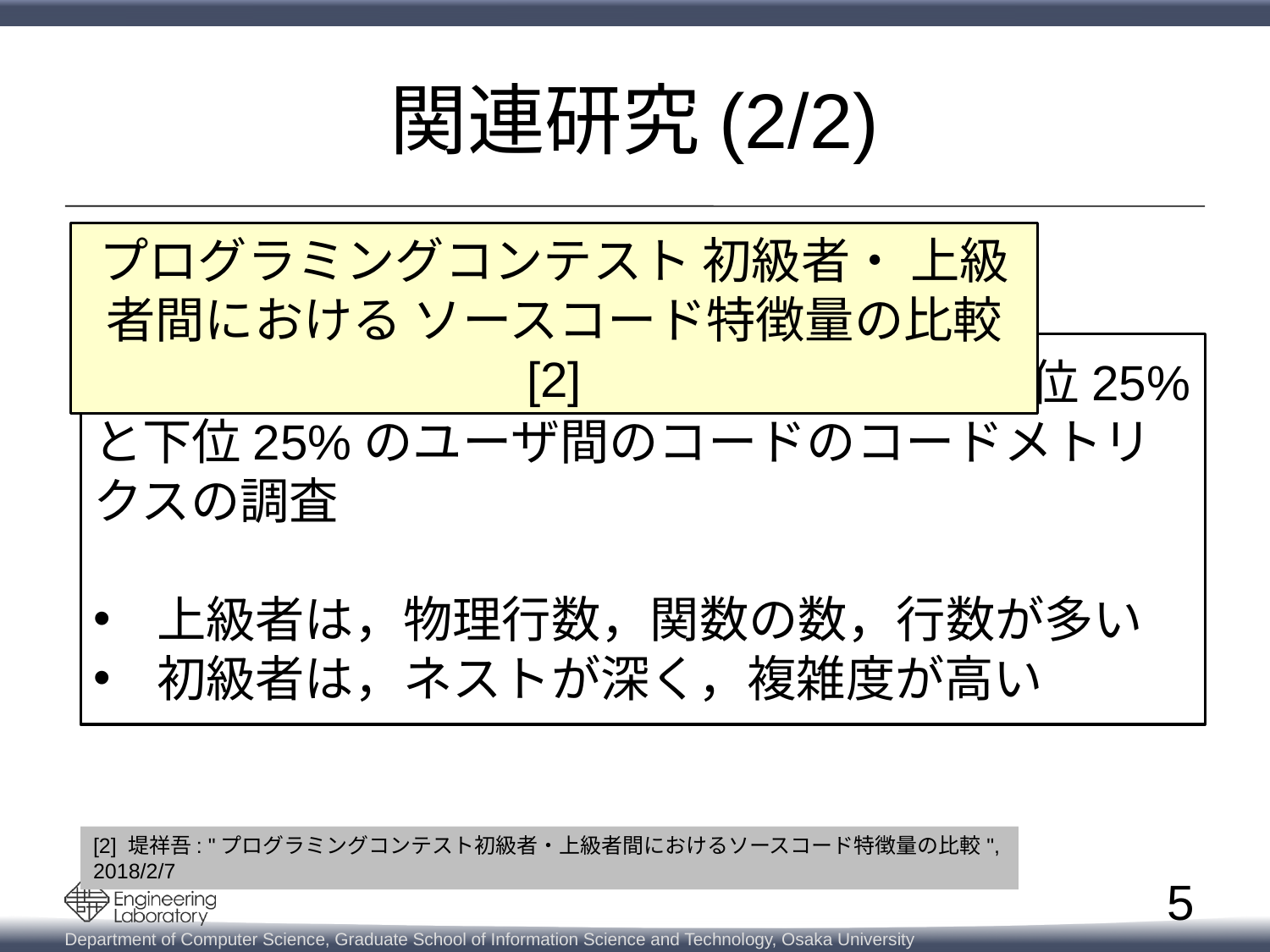

# 関連研究(2/2)
プログラミングコンテスト 初級者・ 上級者間における ソースコード特徴量の比較 [2]
コンテストの成績で定まる「レート」の上位25%と下位25%のユーザ間のコードのコードメトリクスの調査

上級者は，物理行数，関数の数，行数が多い
初級者は，ネストが深く，複雑度が高い
[2] 堤祥吾: "プログラミングコンテスト初級者・上級者間におけるソースコード特徴量の比較", 2018/2/7
5